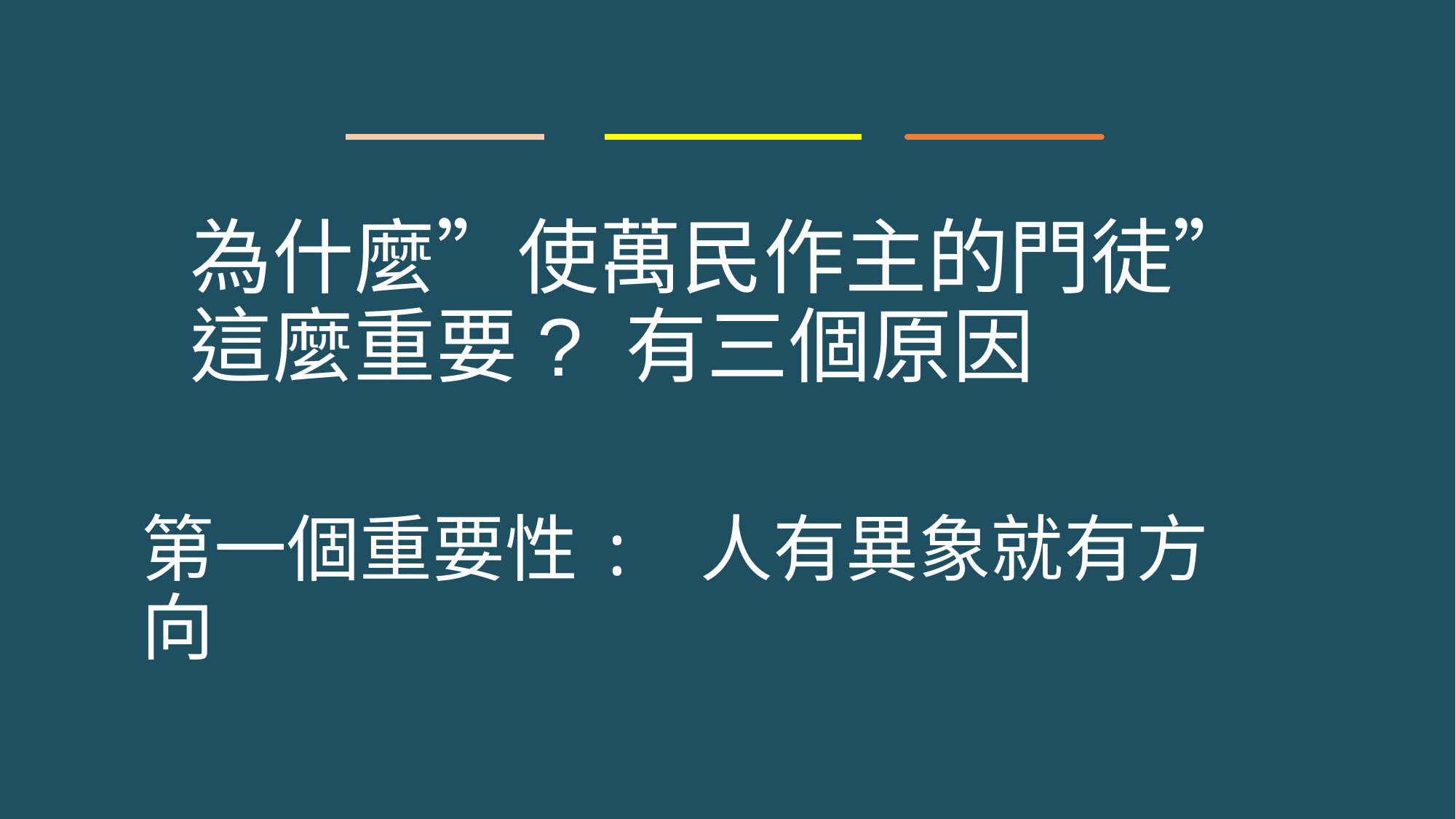

為什麼”使萬民作主的門徒”這麼重要? 有三個原因
第一個重要性: 人有異象就有方向